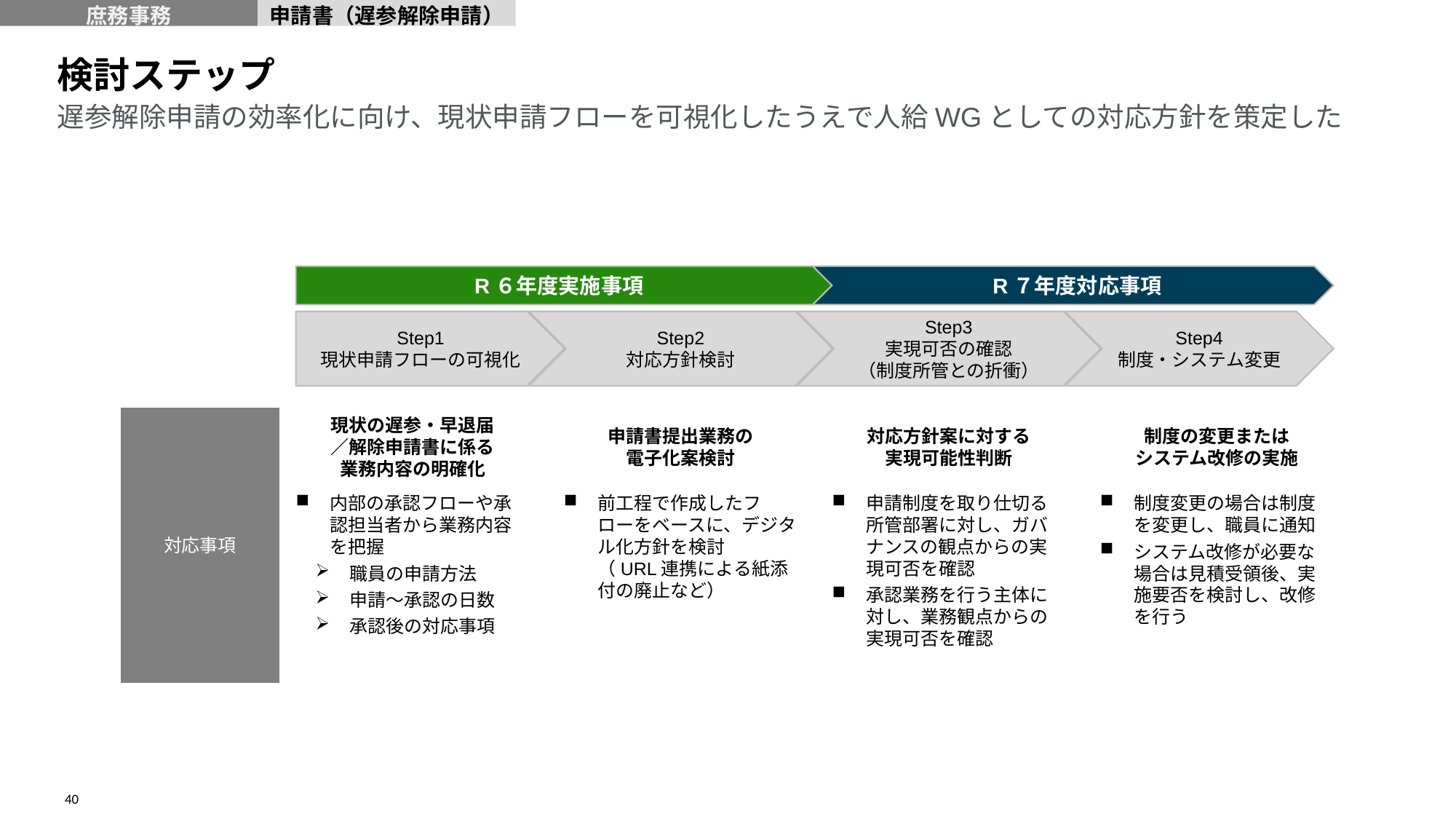

庶務事務
申請書（遅参解除申請）
検討ステップ
# 遅参解除申請の効率化に向け、現状申請フローを可視化したうえで人給WGとしての対応方針を策定した
R６年度実施事項
R７年度対応事項
Step1
現状申請フローの可視化
Step2
対応方針検討
Step3
実現可否の確認
（制度所管との折衝）
Step4
制度・システム変更
対応事項
現状の遅参・早退届
／解除申請書に係る
業務内容の明確化
申請書提出業務の
電子化案検討
対応方針案に対する
実現可能性判断
制度の変更または
システム改修の実施
内部の承認フローや承認担当者から業務内容を把握
職員の申請方法
申請～承認の日数
承認後の対応事項
前工程で作成したフローをベースに、デジタル化方針を検討
（URL連携による紙添付の廃止など）
申請制度を取り仕切る所管部署に対し、ガバナンスの観点からの実現可否を確認
承認業務を行う主体に対し、業務観点からの実現可否を確認
制度変更の場合は制度を変更し、職員に通知
システム改修が必要な場合は見積受領後、実施要否を検討し、改修を行う
40